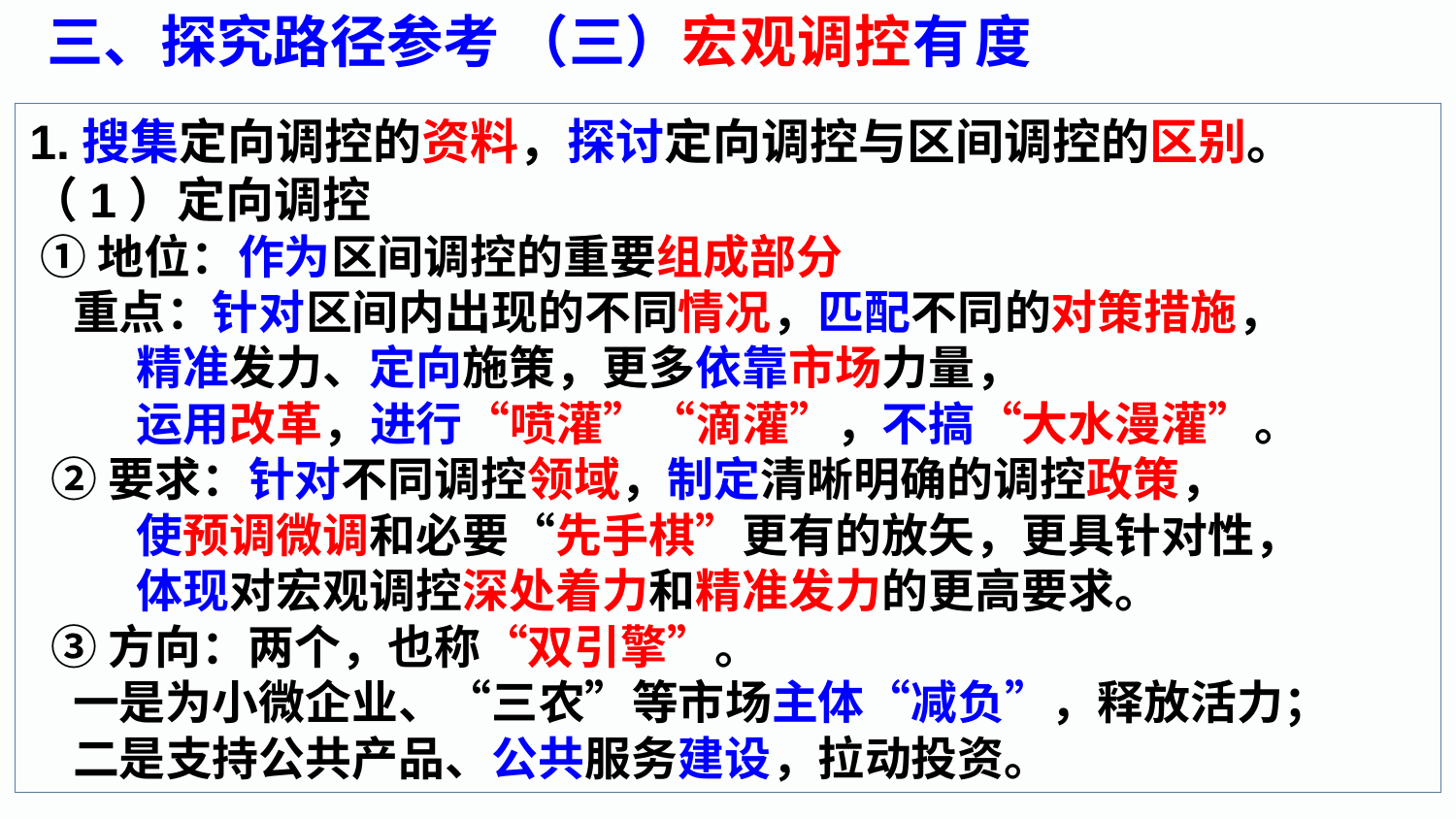

三、探究路径参考 （三）宏观调控有度
1.搜集定向调控的资料，探讨定向调控与区间调控的区别。
（1）定向调控
 ①地位：作为区间调控的重要组成部分
   重点：针对区间内出现的不同情况，匹配不同的对策措施，
         精准发力、定向施策，更多依靠市场力量，
         运用改革，进行“喷灌”“滴灌”，不搞“大水漫灌”。
  ②要求：针对不同调控领域，制定清晰明确的调控政策，
         使预调微调和必要“先手棋”更有的放矢，更具针对性，
         体现对宏观调控深处着力和精准发力的更高要求。
  ③方向：两个，也称“双引擎”。
   一是为小微企业、“三农”等市场主体“减负”，释放活力；
   二是支持公共产品、公共服务建设，拉动投资。